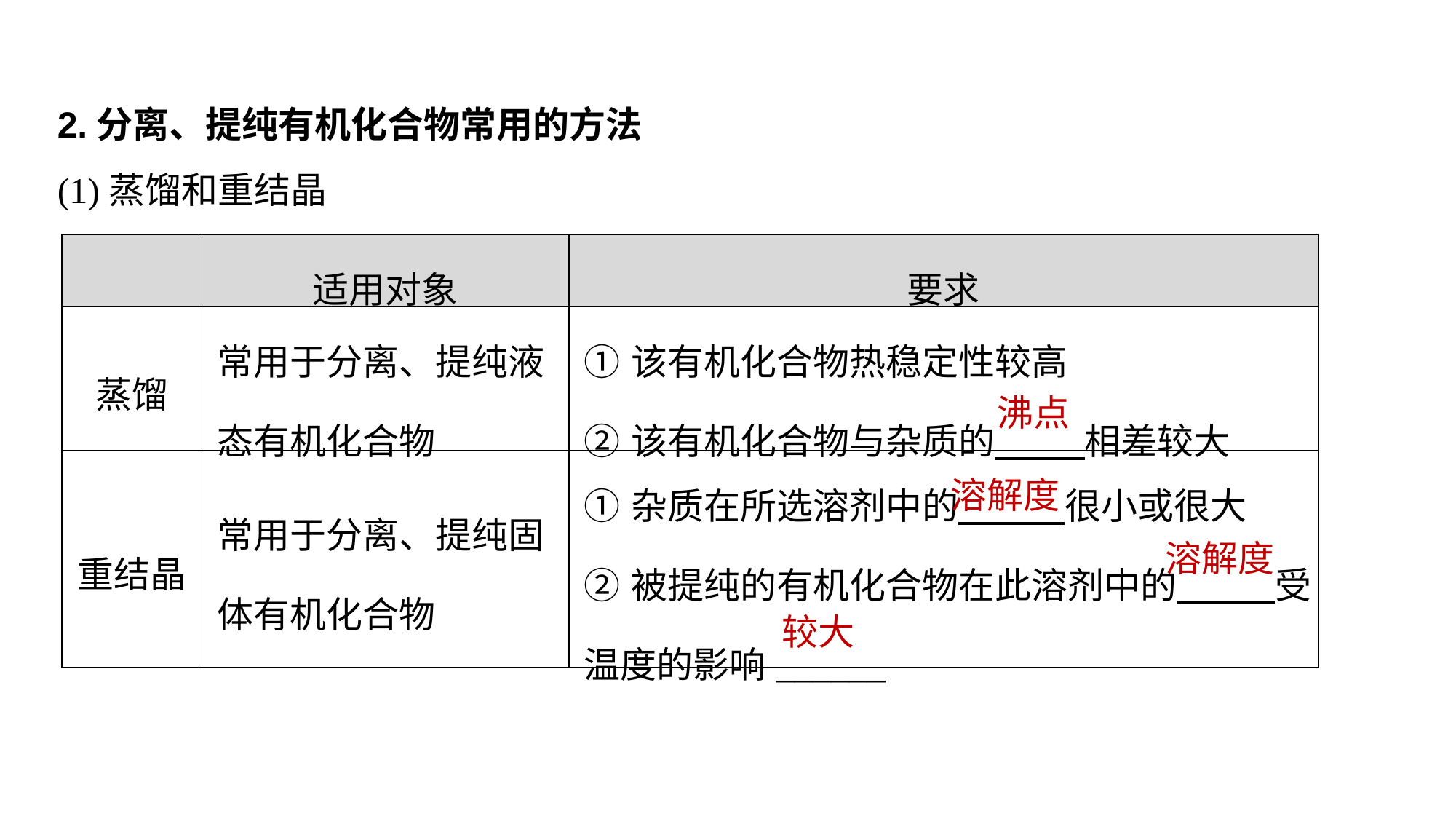

2.分离、提纯有机化合物常用的方法
(1)蒸馏和重结晶
|  | 适用对象 | 要求 |
| --- | --- | --- |
| 蒸馏 | 常用于分离、提纯液态有机化合物 | ①该有机化合物热稳定性较高 ②该有机化合物与杂质的 相差较大 |
| 重结晶 | 常用于分离、提纯固体有机化合物 | ①杂质在所选溶剂中的 很小或很大 ②被提纯的有机化合物在此溶剂中的 受温度的影响\_\_\_\_\_\_ |
沸点
溶解度
溶解度
较大